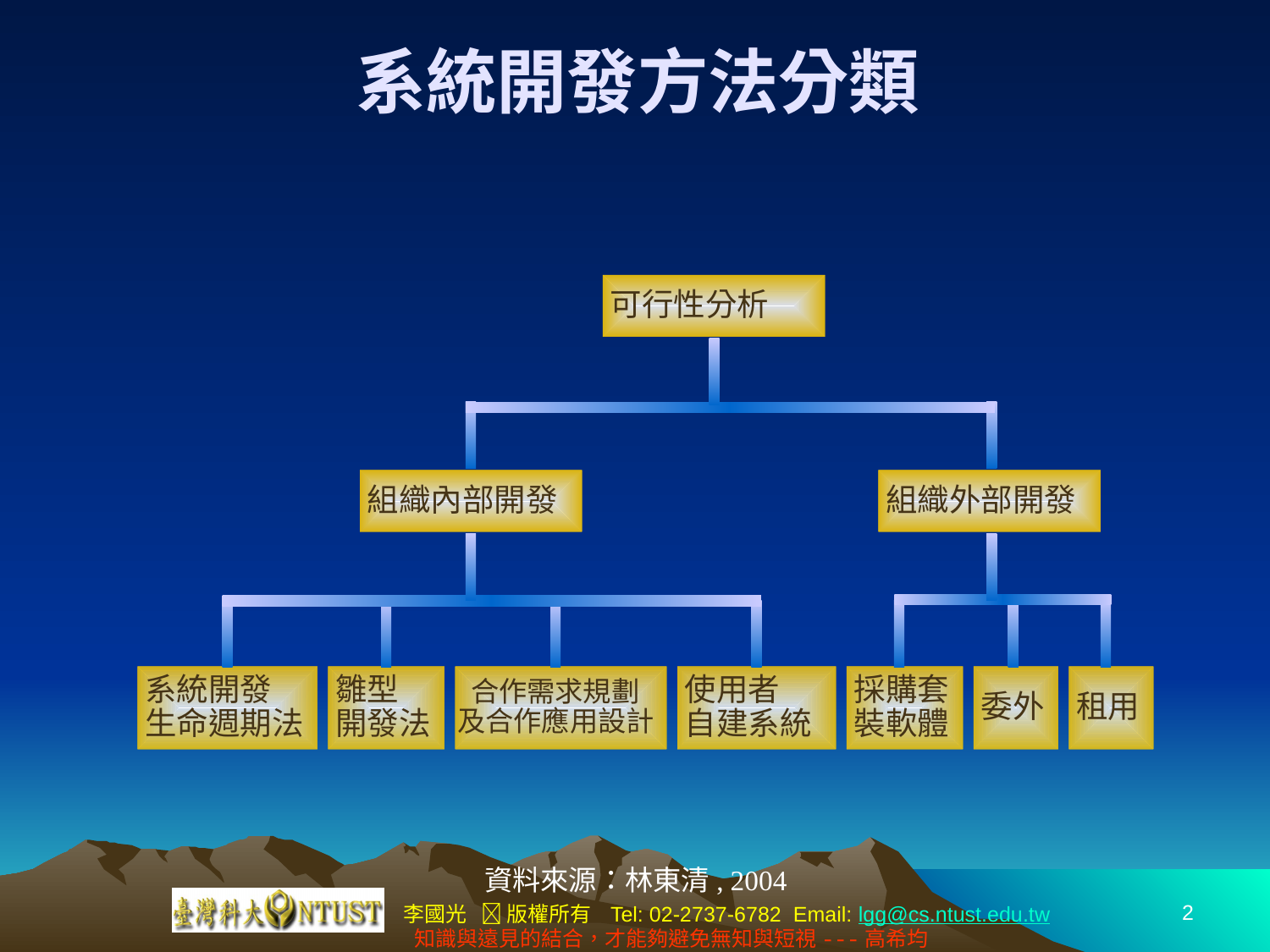

# 系統開發方法分類

可行性分析

組織內部開發
組織外部開發

系統開發
生命週期法
雛型
開發法
 合作需求規劃及合作應用設計
使用者
自建系統
採購套
裝軟體
委外
租用
資料來源：林東清, 2004
2